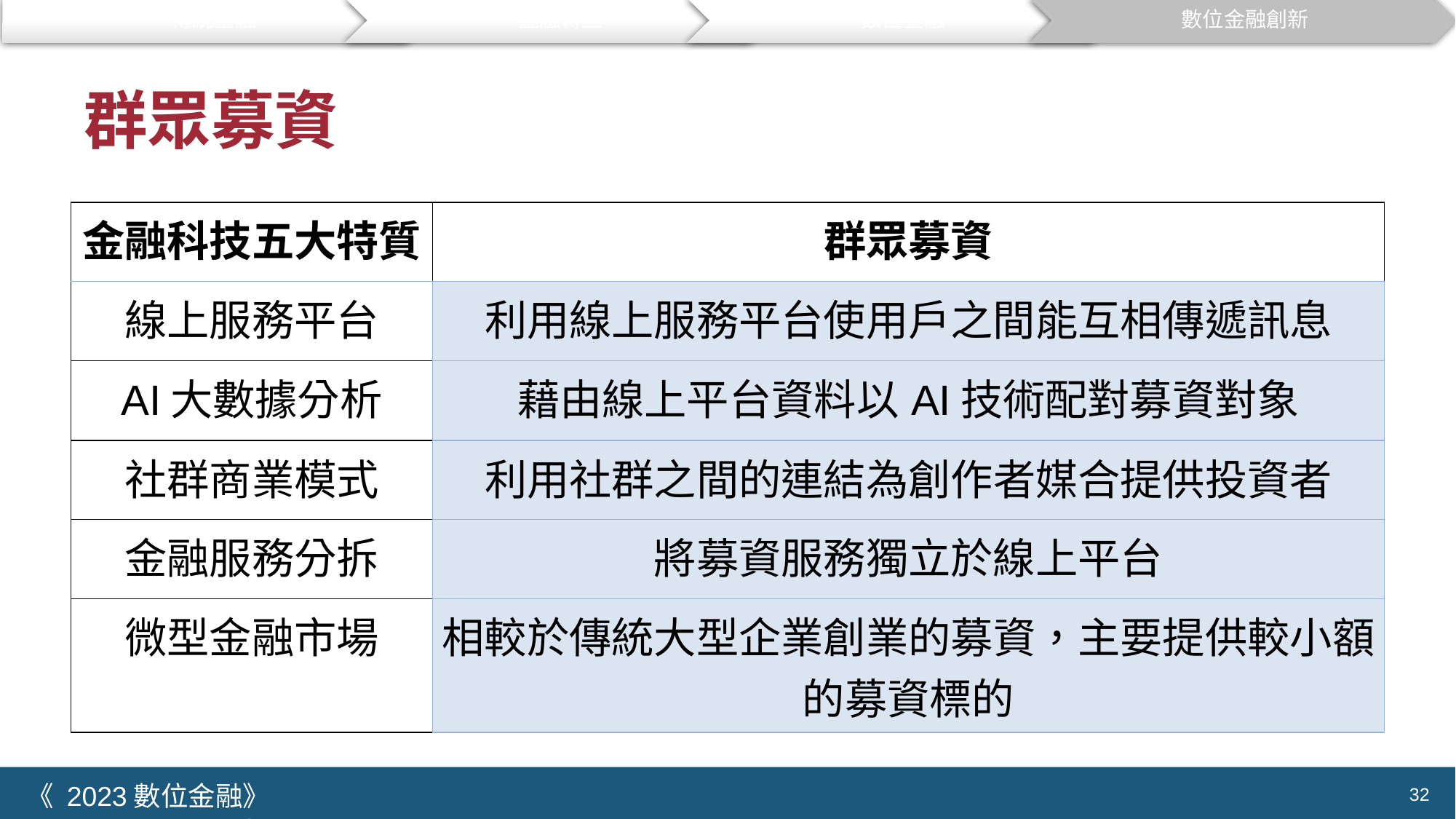

傳統金融

金融轉型

數位金融

數位金融創新
# 群眾募資
| 金融科技五大特質 | 群眾募資 |
| --- | --- |
| 線上服務平台 | 利用線上服務平台使用戶之間能互相傳遞訊息 |
| AI大數據分析 | 藉由線上平台資料以AI技術配對募資對象 |
| 社群商業模式 | 利用社群之間的連結為創作者媒合提供投資者 |
| 金融服務分拆 | 將募資服務獨立於線上平台 |
| 微型金融市場 | 相較於傳統大型企業創業的募資，主要提供較小額的募資標的 |

32
《 2023數位金融》                                                                                                                                             	NYCU.IIM.IEBI Lab